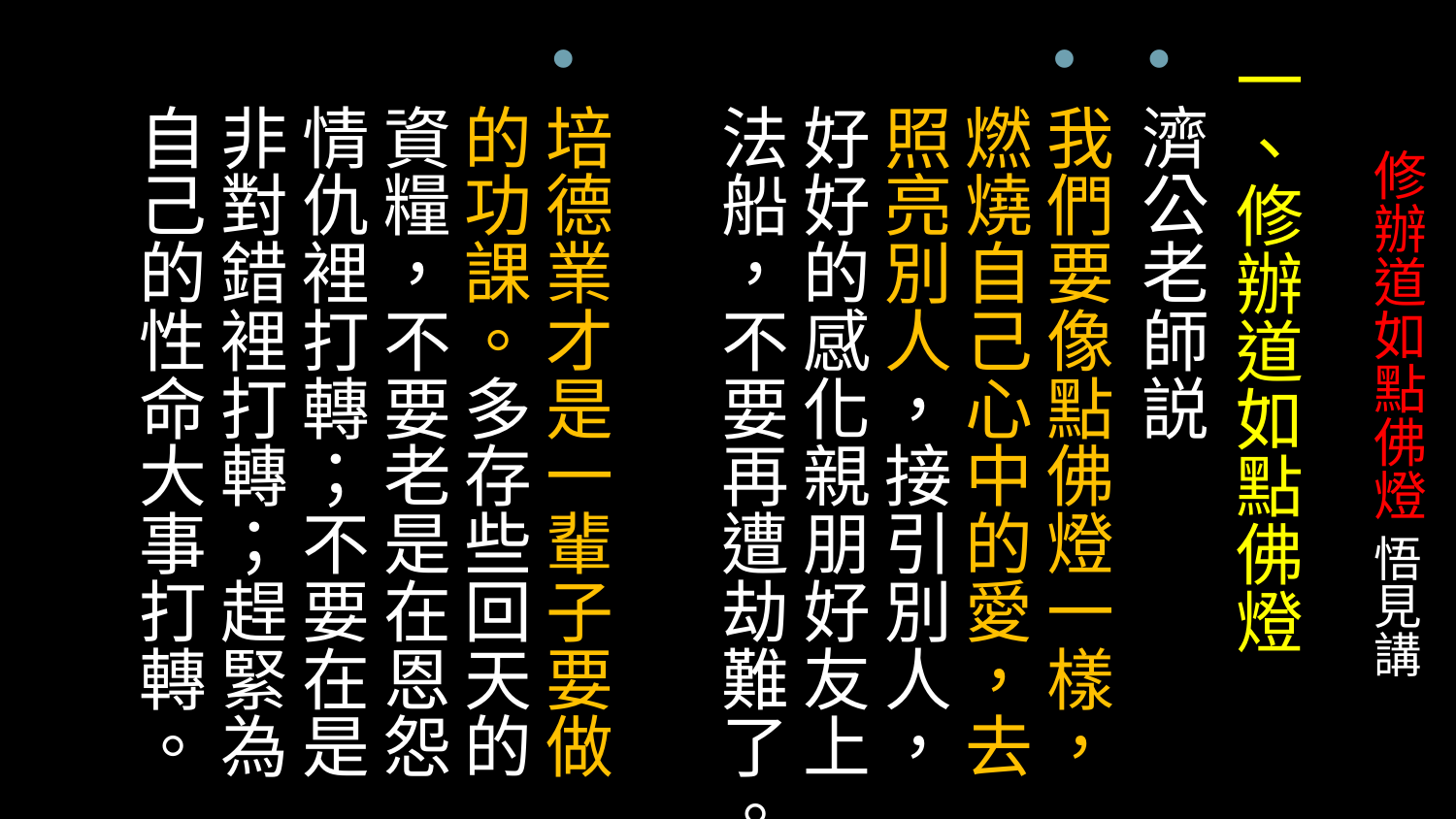

一、修辦道如點佛燈
濟公老師説
我們要像點佛燈一樣，燃燒自己心中的愛，去照亮別人，接引別人，好好的感化親朋好友上法船，不要再遭劫難了。
培德業才是一輩子要做的功課。多存些回天的資糧，不要老是在恩怨情仇裡打轉；不要在是非對錯裡打轉；趕緊為自己的性命大事打轉。

# 修辦道如點佛燈 悟見講